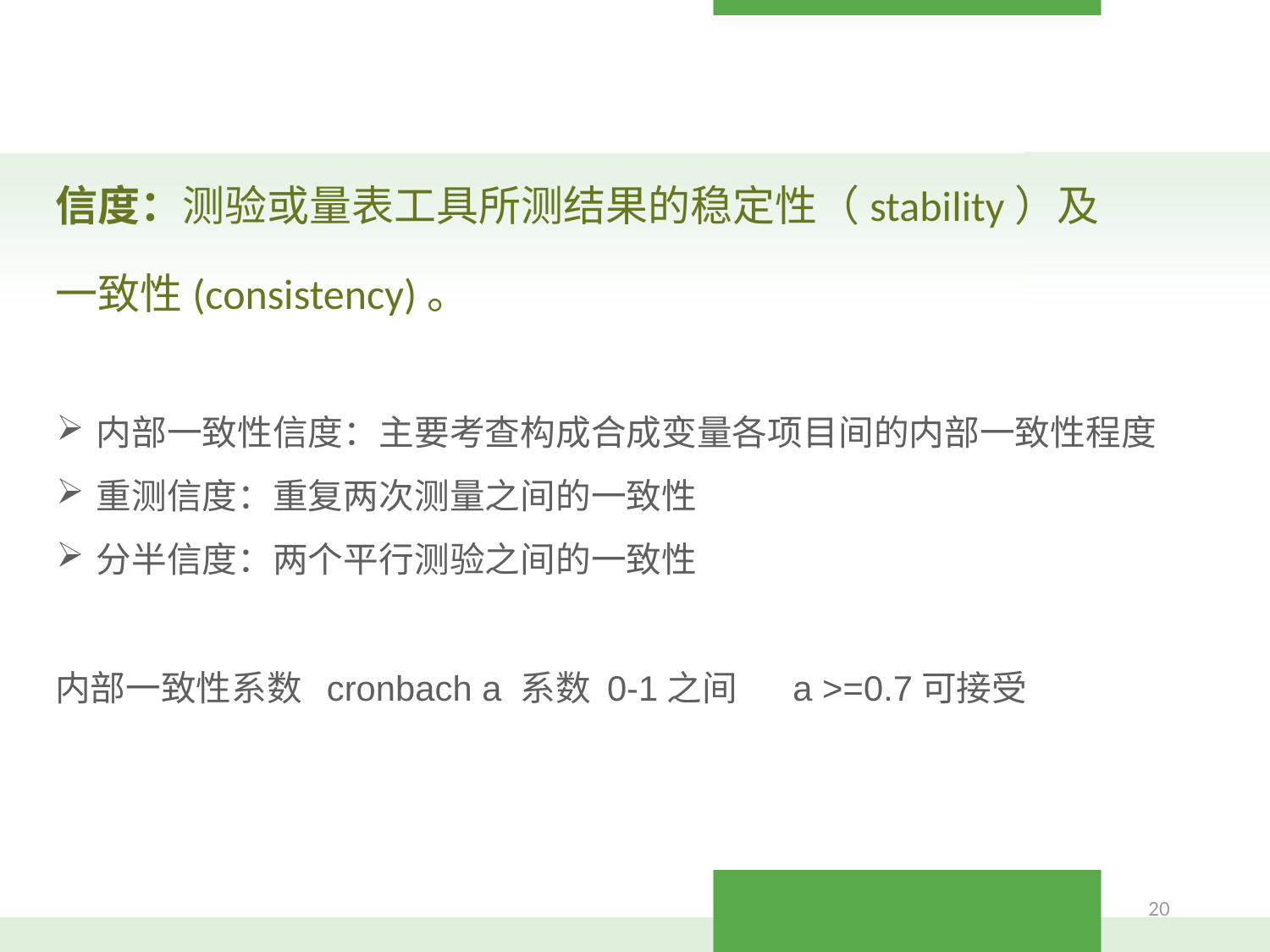

#
信度：测验或量表工具所测结果的稳定性（stability）及
一致性(consistency)。
内部一致性信度：主要考查构成合成变量各项目间的内部一致性程度
重测信度：重复两次测量之间的一致性
分半信度：两个平行测验之间的一致性
内部一致性系数  cronbach a 系数 0-1之间      a >=0.7可接受
20